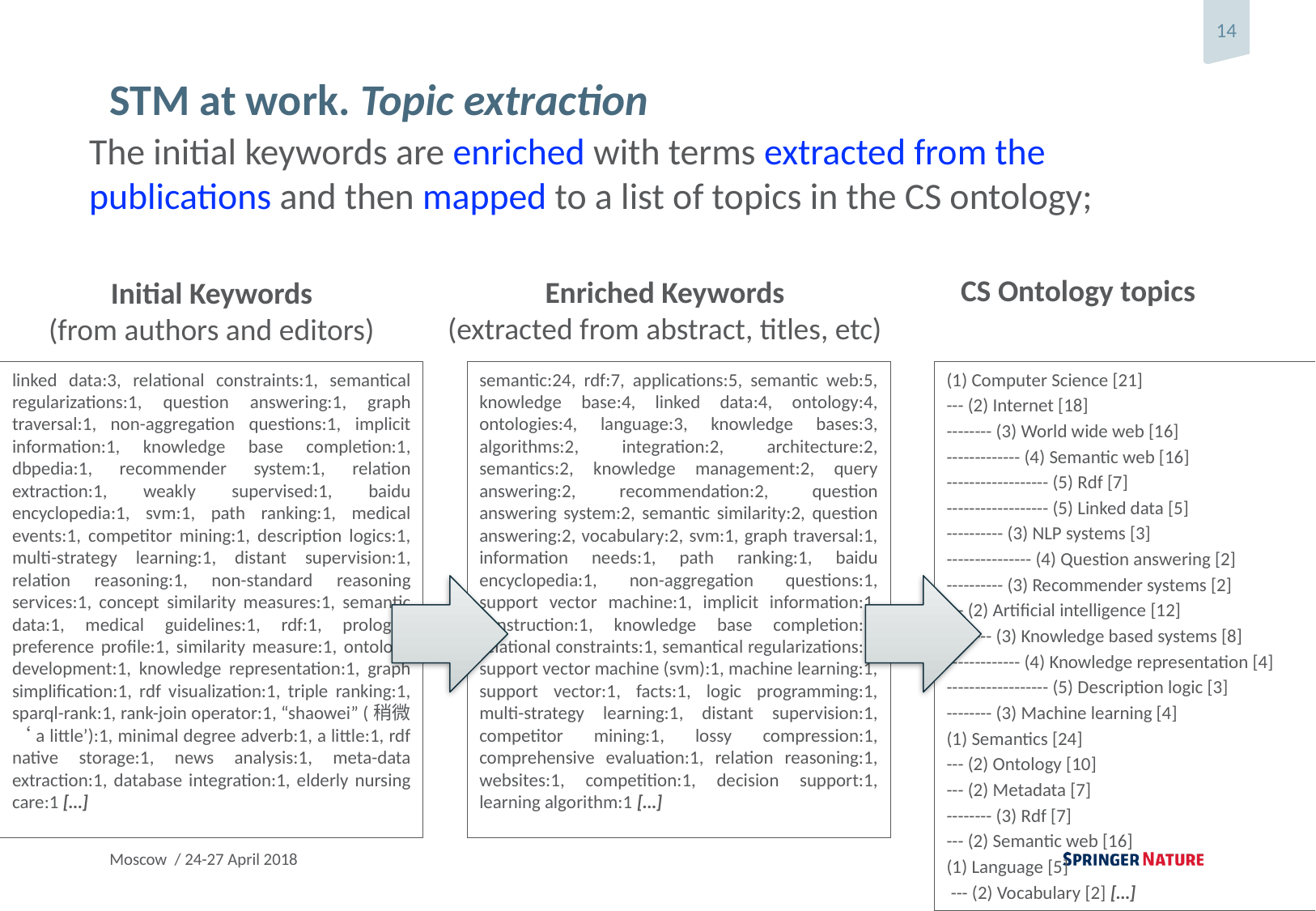

# STM at work. Topic extraction
The initial keywords are enriched with terms extracted from the publications and then mapped to a list of topics in the CS ontology;
CS Ontology topics
Enriched Keywords
(extracted from abstract, titles, etc)
Initial Keywords
(from authors and editors)
linked data:3, relational constraints:1, semantical regularizations:1, question answering:1, graph traversal:1, non-aggregation questions:1, implicit information:1, knowledge base completion:1, dbpedia:1, recommender system:1, relation extraction:1, weakly supervised:1, baidu encyclopedia:1, svm:1, path ranking:1, medical events:1, competitor mining:1, description logics:1, multi-strategy learning:1, distant supervision:1, relation reasoning:1, non-standard reasoning services:1, concept similarity measures:1, semantic data:1, medical guidelines:1, rdf:1, prolog:1, preference profile:1, similarity measure:1, ontology development:1, knowledge representation:1, graph simplification:1, rdf visualization:1, triple ranking:1, sparql-rank:1, rank-join operator:1, “shaowei” (稍微 ‘a little’):1, minimal degree adverb:1, a little:1, rdf native storage:1, news analysis:1, meta-data extraction:1, database integration:1, elderly nursing care:1 […]
semantic:24, rdf:7, applications:5, semantic web:5, knowledge base:4, linked data:4, ontology:4, ontologies:4, language:3, knowledge bases:3, algorithms:2, integration:2, architecture:2, semantics:2, knowledge management:2, query answering:2, recommendation:2, question answering system:2, semantic similarity:2, question answering:2, vocabulary:2, svm:1, graph traversal:1, information needs:1, path ranking:1, baidu encyclopedia:1, non-aggregation questions:1, support vector machine:1, implicit information:1, construction:1, knowledge base completion:1, relational constraints:1, semantical regularizations:1, support vector machine (svm):1, machine learning:1, support vector:1, facts:1, logic programming:1, multi-strategy learning:1, distant supervision:1, competitor mining:1, lossy compression:1, comprehensive evaluation:1, relation reasoning:1, websites:1, competition:1, decision support:1, learning algorithm:1 […]
(1) Computer Science [21]
--- (2) Internet [18]
-------- (3) World wide web [16]
------------- (4) Semantic web [16]
------------------ (5) Rdf [7]
------------------ (5) Linked data [5]
---------- (3) NLP systems [3]
--------------- (4) Question answering [2]
---------- (3) Recommender systems [2]
--- (2) Artificial intelligence [12]
-------- (3) Knowledge based systems [8]
------------- (4) Knowledge representation [4]
------------------ (5) Description logic [3]
-------- (3) Machine learning [4]
(1) Semantics [24]
--- (2) Ontology [10]
--- (2) Metadata [7]
-------- (3) Rdf [7]
--- (2) Semantic web [16]
(1) Language [5]
 --- (2) Vocabulary [2] […]